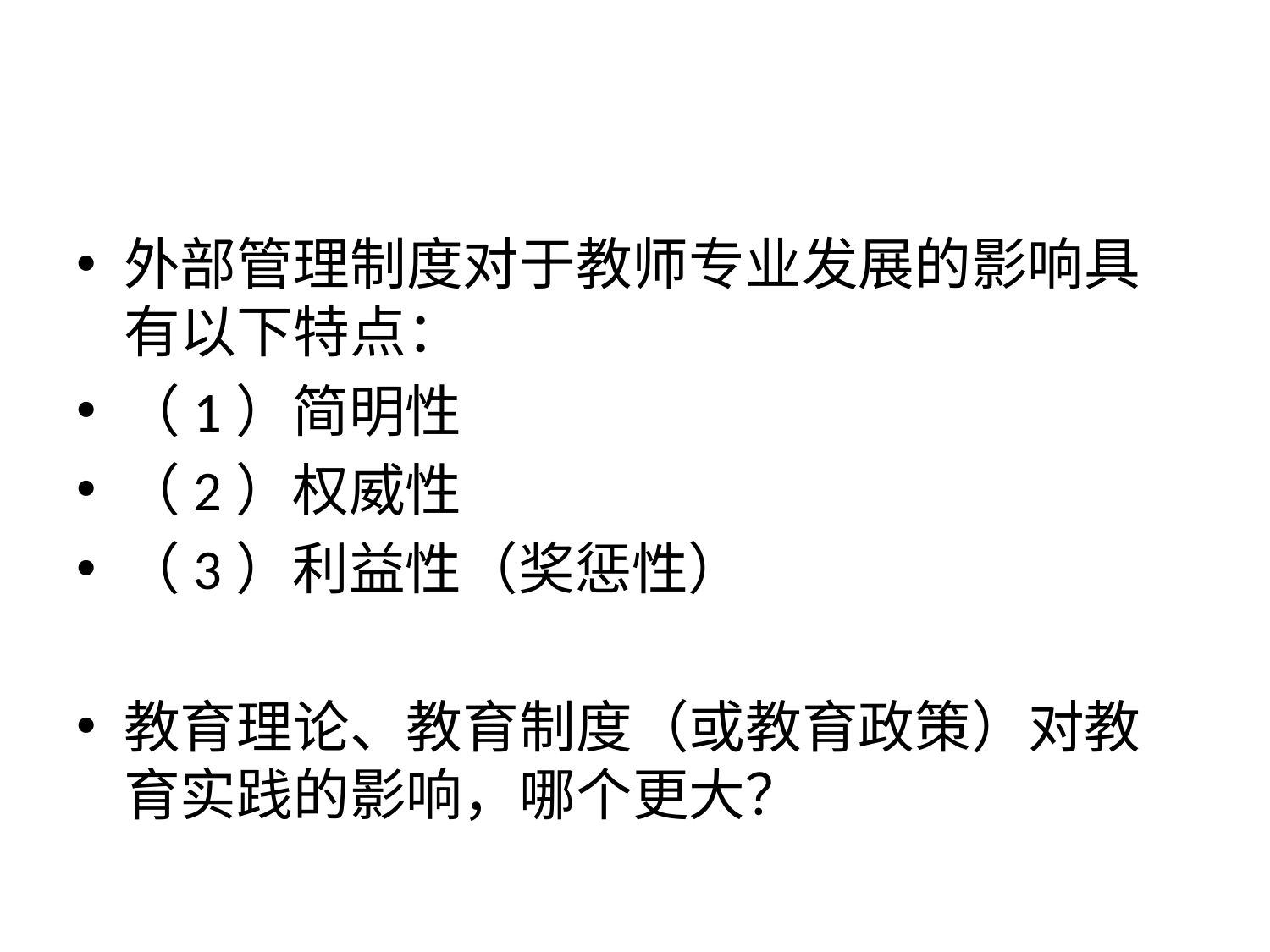

#
外部管理制度对于教师专业发展的影响具有以下特点：
（1）简明性
（2）权威性
（3）利益性（奖惩性）

教育理论、教育制度（或教育政策）对教育实践的影响，哪个更大？